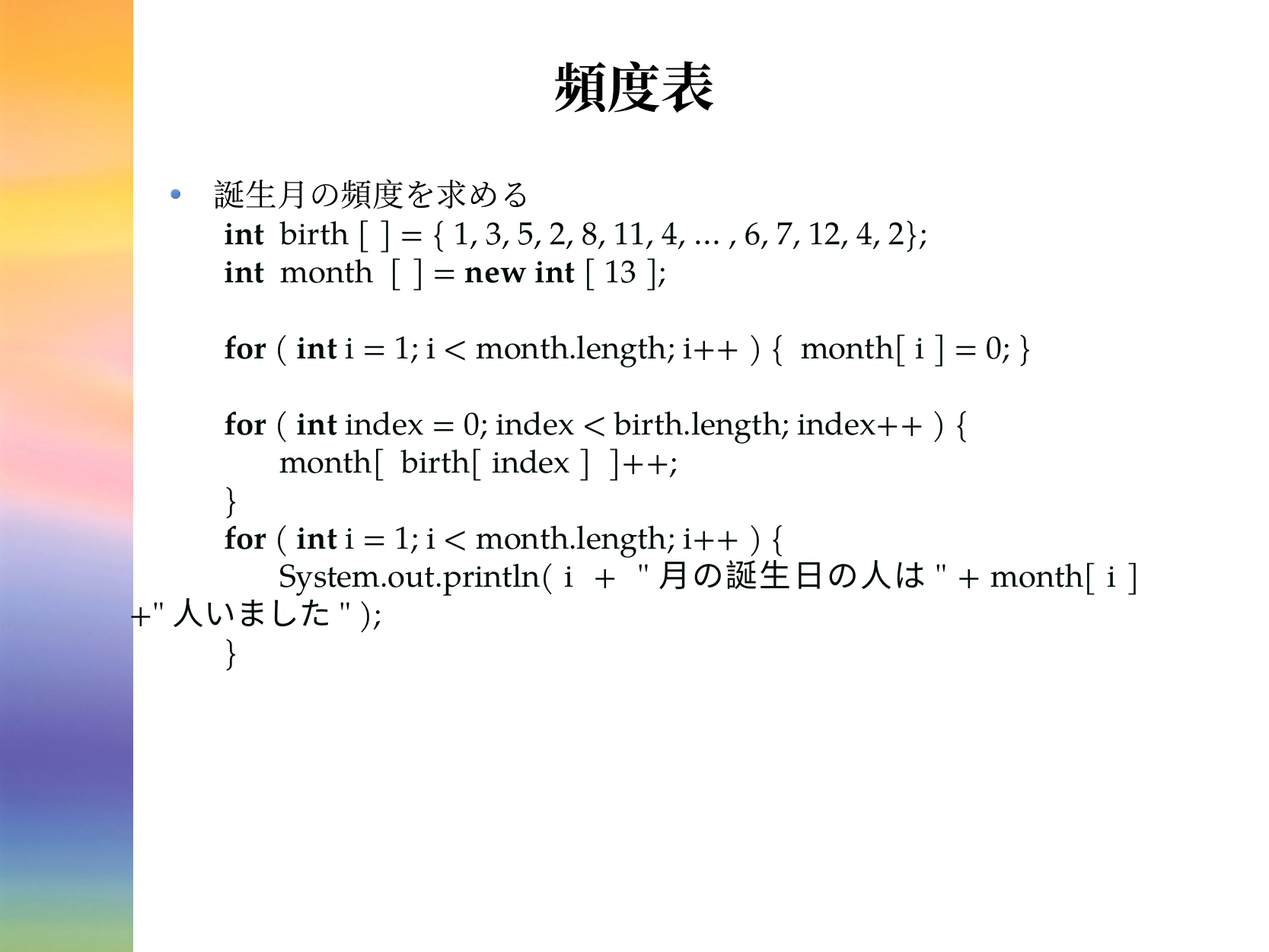

# 頻度表
誕生月の頻度を求める
int  birth [ ] = { 1, 3, 5, 2, 8, 11, 4, … , 6, 7, 12, 4, 2};
int  month  [ ] = new int [ 13 ];

for ( int i = 1; i < month.length; i++ ) {  month[ i ] = 0; }

for ( int index = 0; index < birth.length; index++ ) {
month[  birth[ index ]  ]++;
}
for ( int i = 1; i < month.length; i++ ) {
System.out.println( i  +  "月の誕生日の人は" + month[ i ] +"人いました" );
}